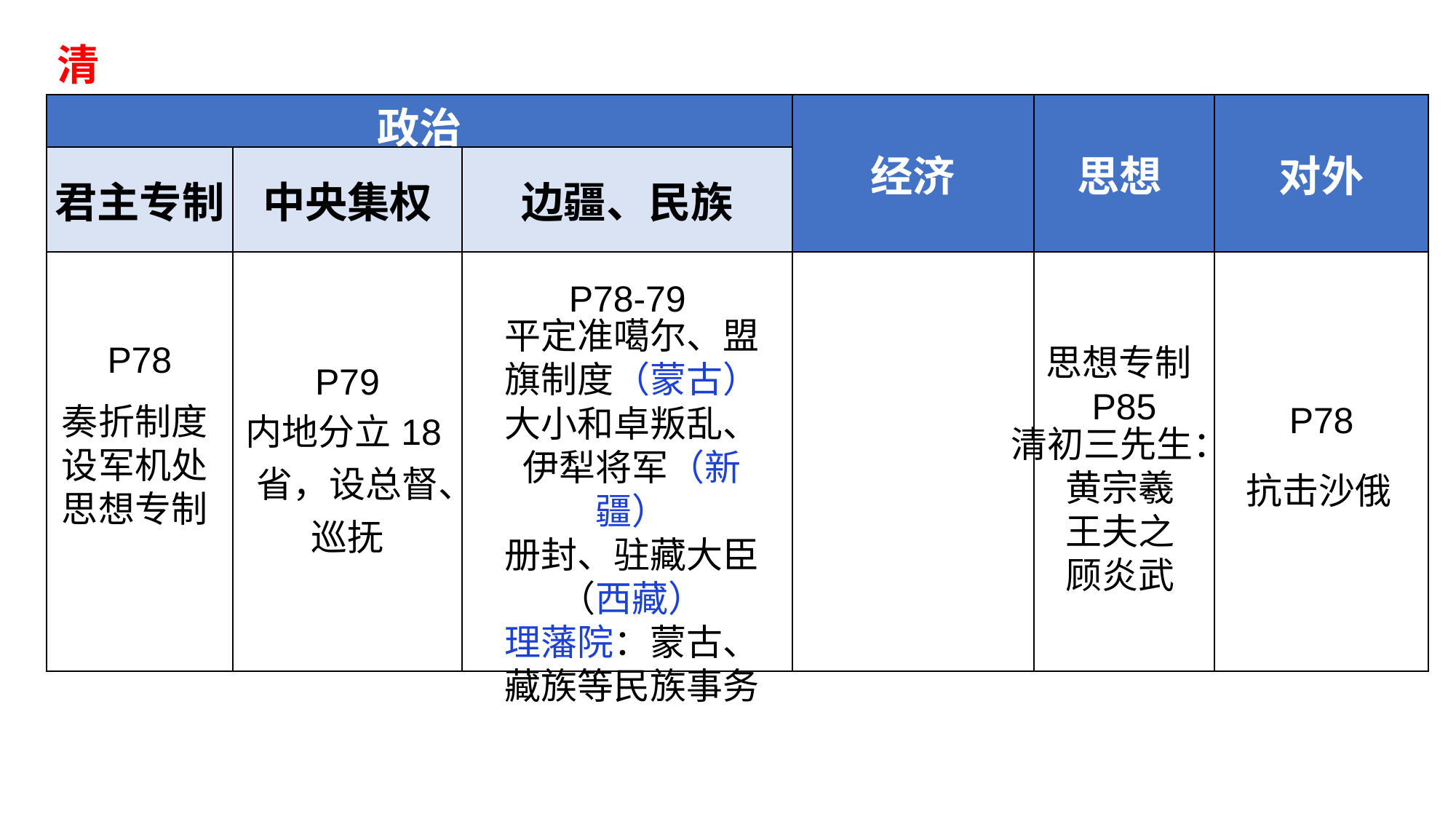

清
| 政治 |  |  | 经济 | 思想 | 对外 |
| --- | --- | --- | --- | --- | --- |
| 君主专制 | 中央集权 | 边疆、民族 |  |  |  |
| P78 | P79 内地分立18省，设总督、巡抚 | P78-79 |  | 思想专制P85 | P78 |
平定准噶尔、盟旗制度（蒙古）
大小和卓叛乱、伊犁将军（新疆）
册封、驻藏大臣（西藏）
理藩院：蒙古、藏族等民族事务
奏折制度
设军机处
思想专制
清初三先生：
黄宗羲
王夫之
顾炎武
抗击沙俄